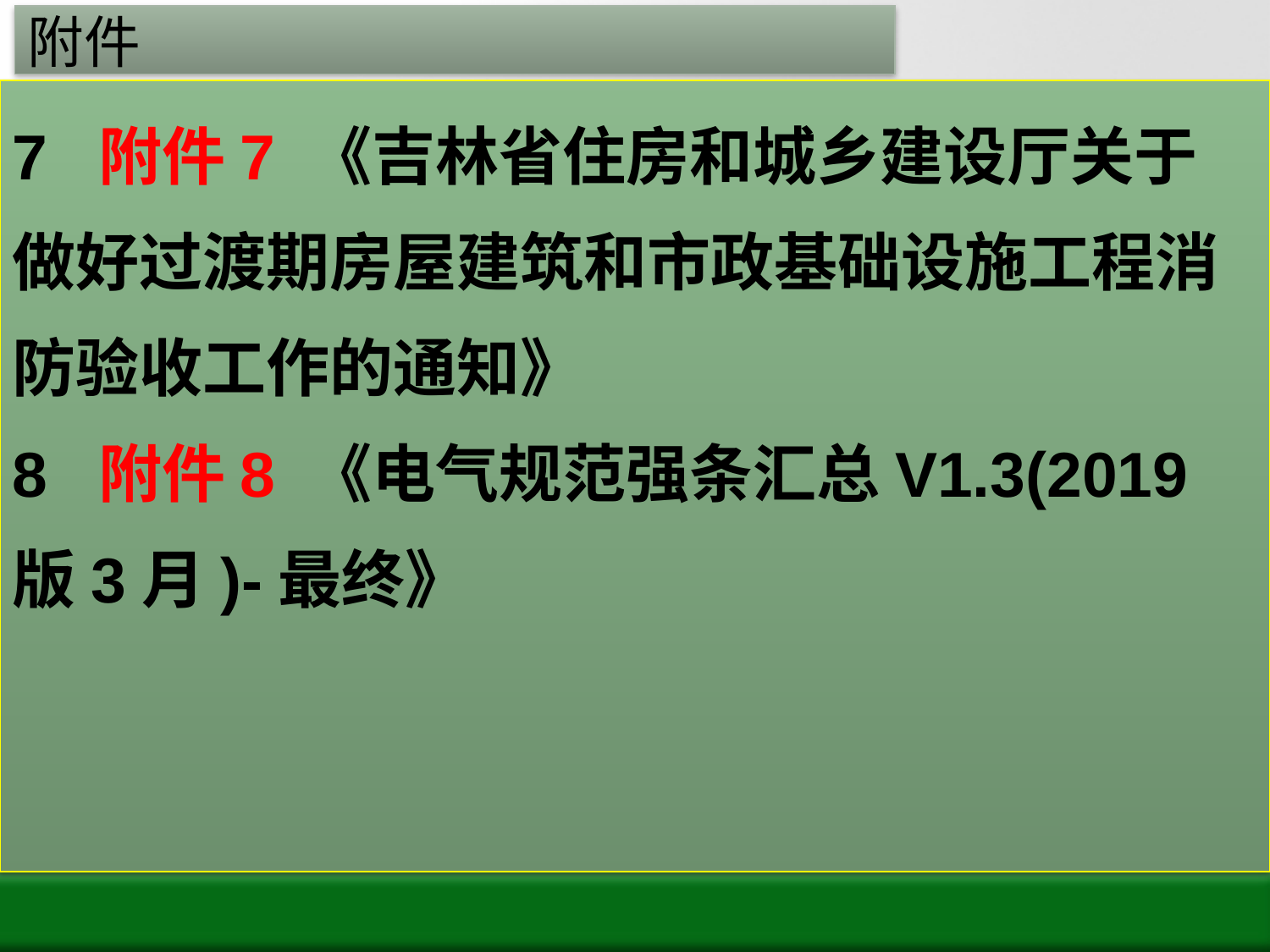

# 附件
7  附件7 《吉林省住房和城乡建设厅关于做好过渡期房屋建筑和市政基础设施工程消防验收工作的通知》
8  附件8 《电气规范强条汇总V1.3(2019版3月)-最终》